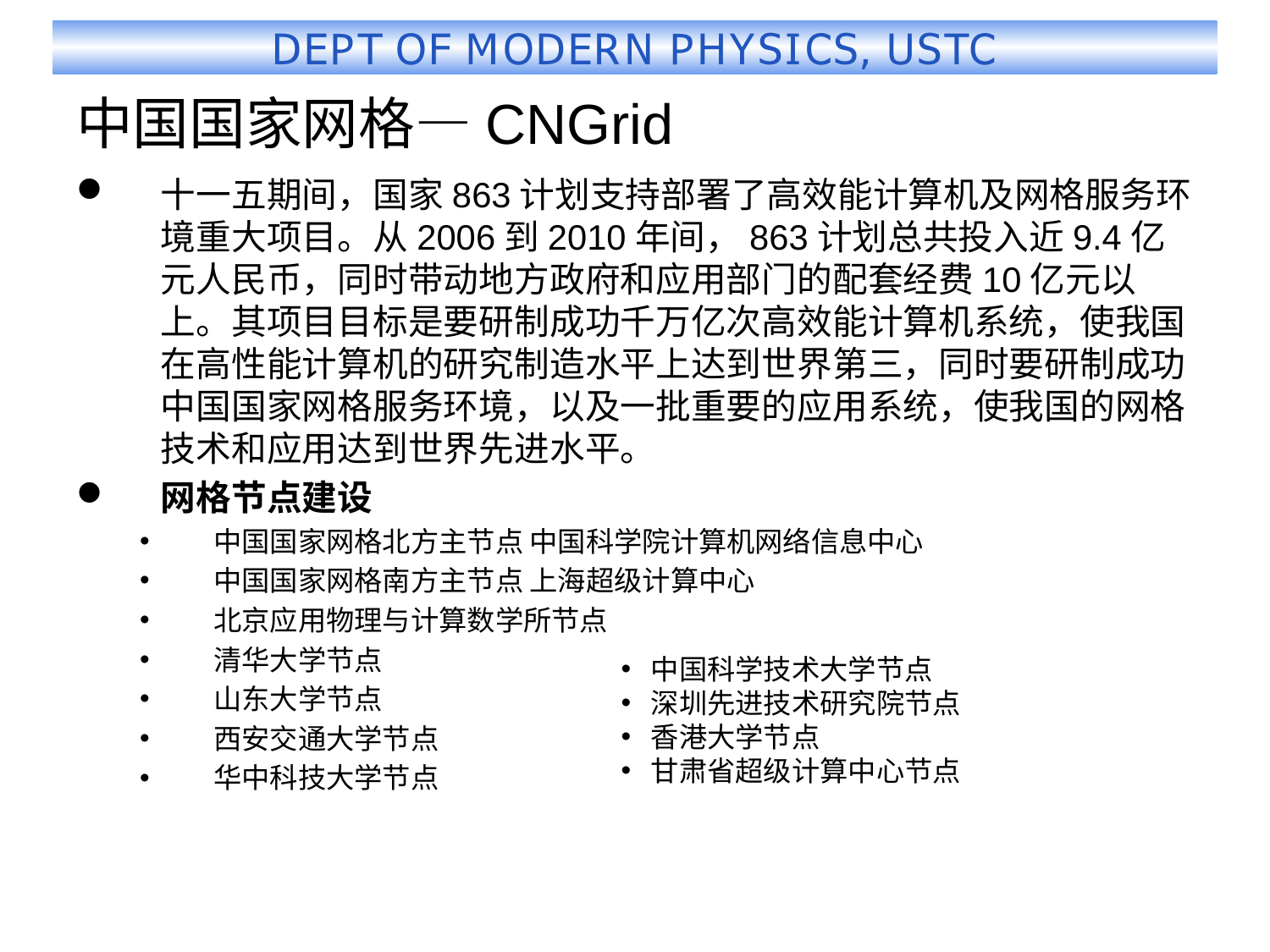

# 中国国家网格—CNGrid
十一五期间，国家863计划支持部署了高效能计算机及网格服务环境重大项目。从2006到2010年间，863计划总共投入近9.4亿元人民币，同时带动地方政府和应用部门的配套经费10亿元以上。其项目目标是要研制成功千万亿次高效能计算机系统，使我国在高性能计算机的研究制造水平上达到世界第三，同时要研制成功中国国家网格服务环境，以及一批重要的应用系统，使我国的网格技术和应用达到世界先进水平。
网格节点建设
中国国家网格北方主节点 中国科学院计算机网络信息中心
中国国家网格南方主节点 上海超级计算中心
北京应用物理与计算数学所节点
清华大学节点
山东大学节点
西安交通大学节点
华中科技大学节点
中国科学技术大学节点
深圳先进技术研究院节点
香港大学节点
甘肃省超级计算中心节点